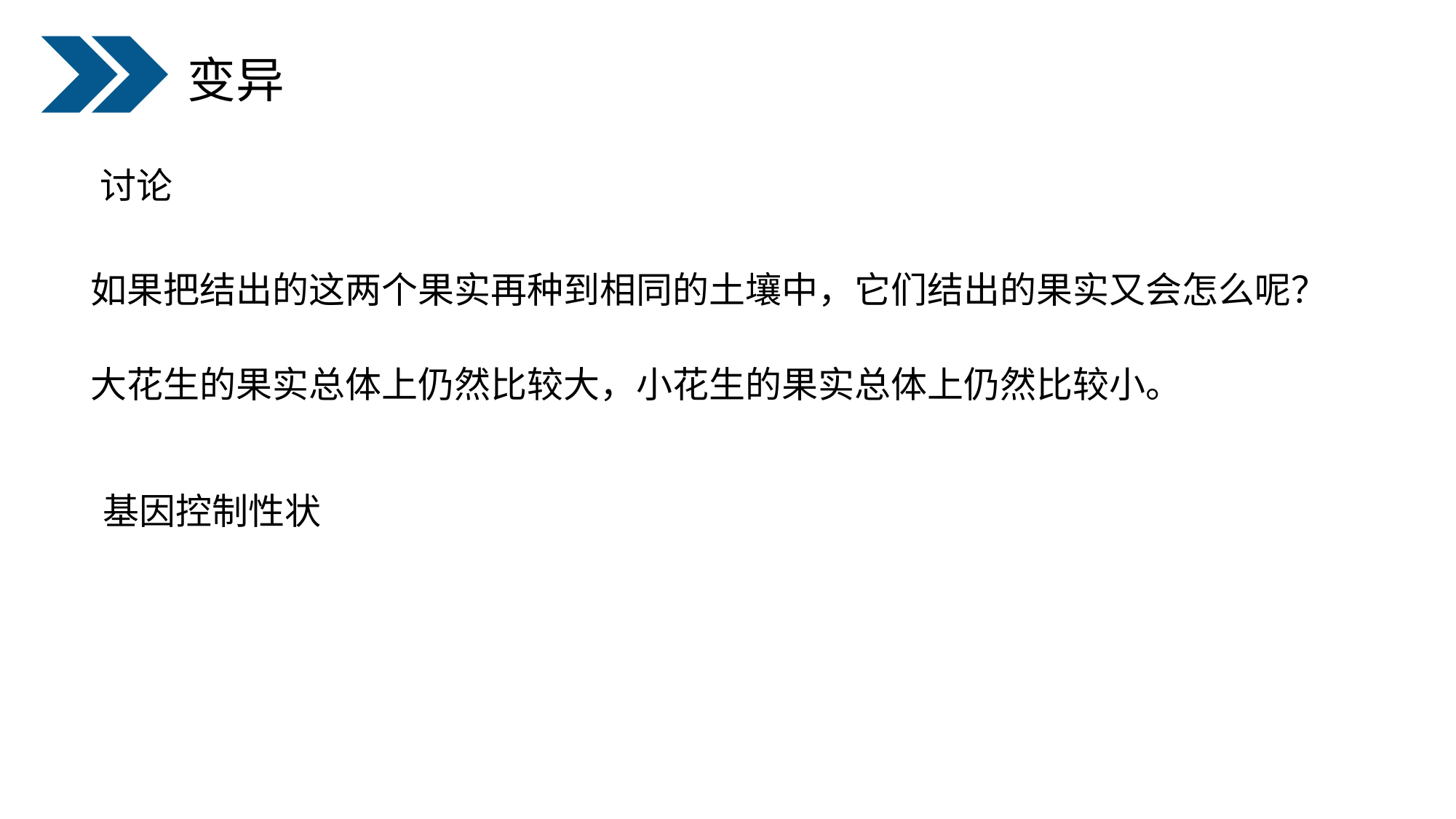

变异

讨论
    如果把结出的这两个果实再种到相同的土壤中，它们结出的果实又会怎么呢？
    大花生的果实总体上仍然比较大，小花生的果实总体上仍然比较小。
基因控制性状